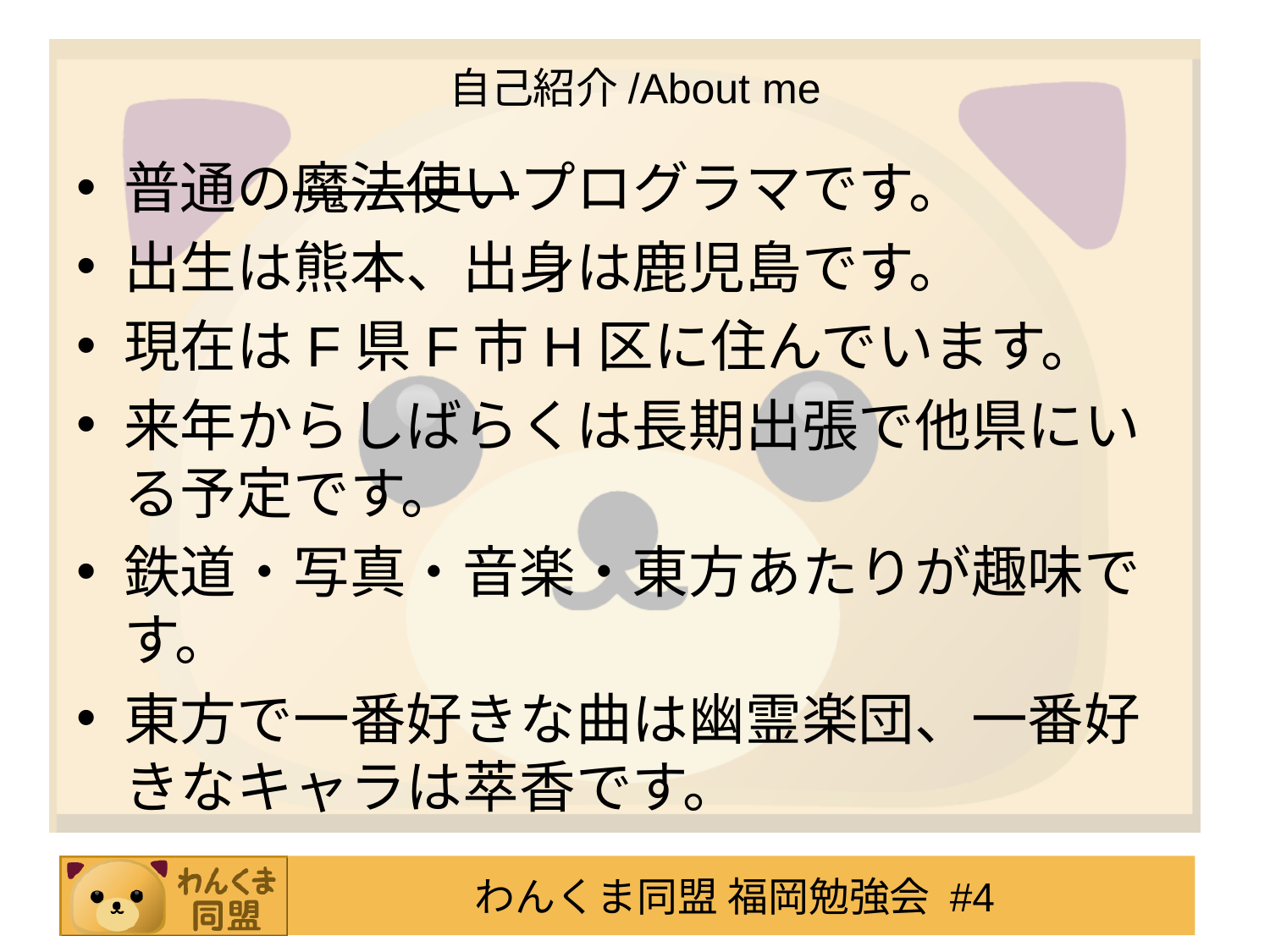

# 自己紹介/About me
普通の魔法使いプログラマです。
出生は熊本、出身は鹿児島です。
現在はF県F市H区に住んでいます。
来年からしばらくは長期出張で他県にいる予定です。
鉄道・写真・音楽・東方あたりが趣味です。
東方で一番好きな曲は幽霊楽団、一番好きなキャラは萃香です。